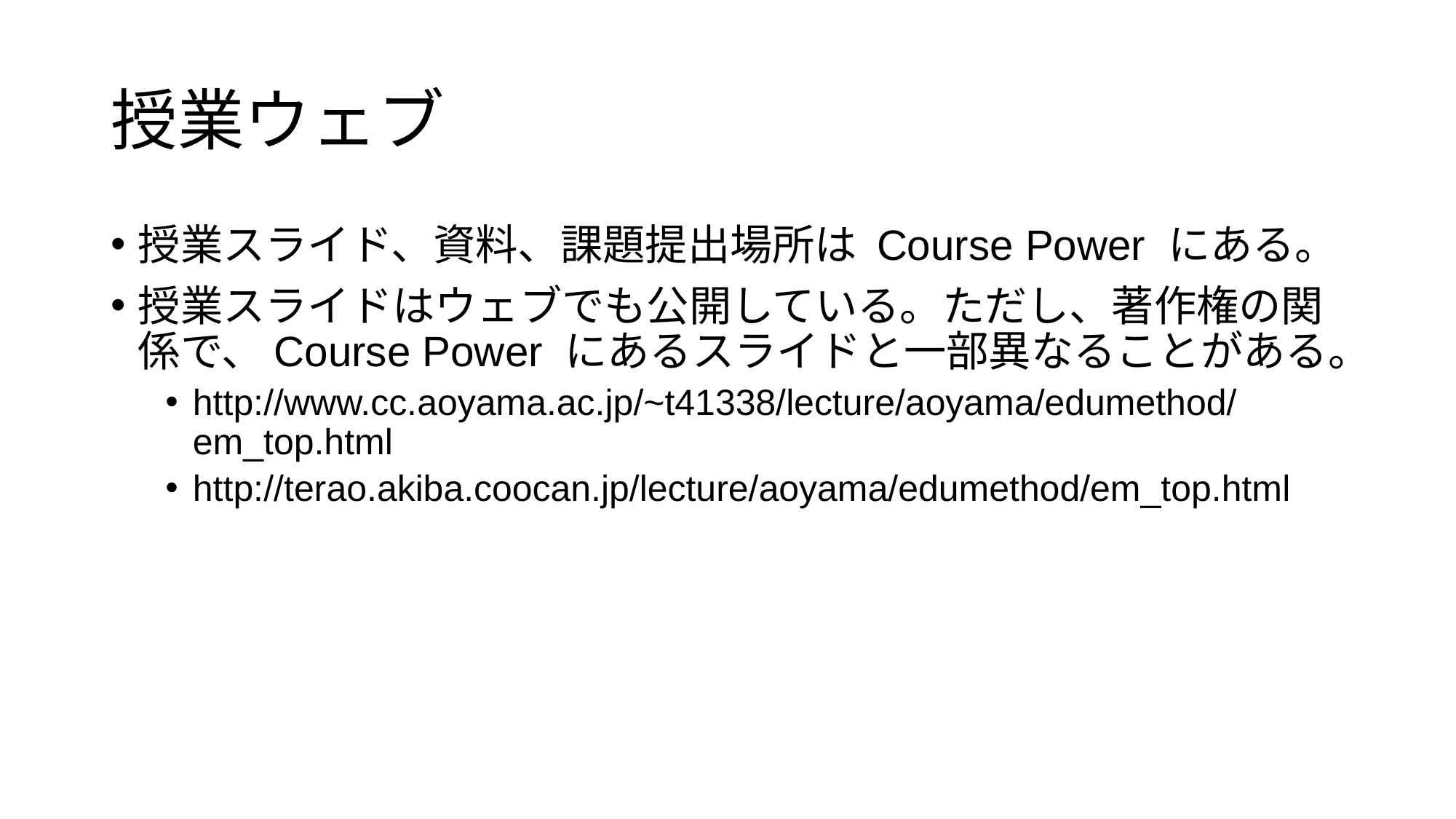

# 授業ウェブ
授業スライド、資料、課題提出場所は Course Power にある。
授業スライドはウェブでも公開している。ただし、著作権の関係で、Course Power にあるスライドと一部異なることがある。
http://www.cc.aoyama.ac.jp/~t41338/lecture/aoyama/edumethod/em_top.html
http://terao.akiba.coocan.jp/lecture/aoyama/edumethod/em_top.html